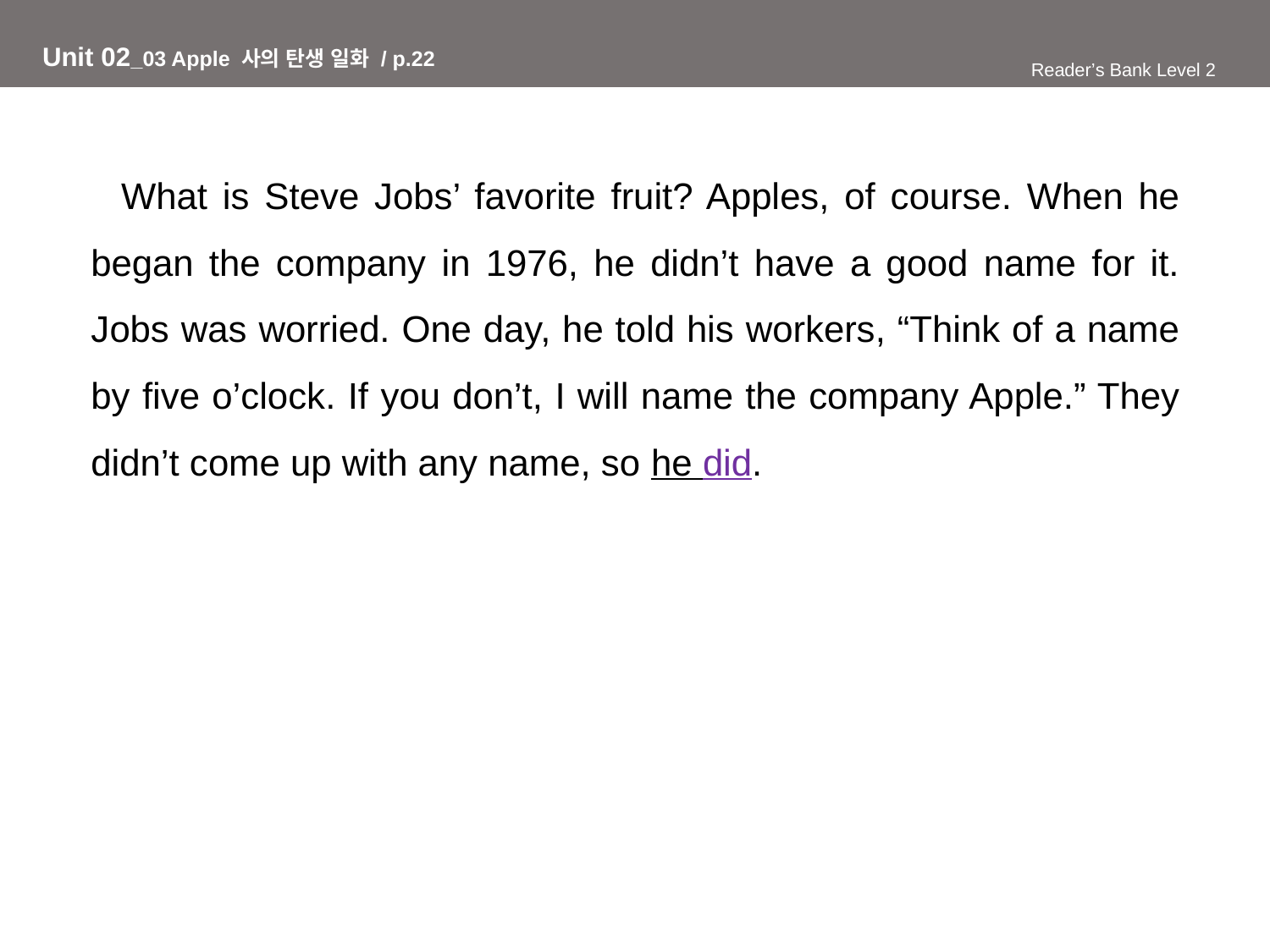

Unit 02_03 Apple 사의 탄생 일화 / p.22
Reader’s Bank Level 2

  What is Steve Jobs’ favorite fruit? Apples, of course. When he began the company in 1976, he didn’t have a good name for it. Jobs was worried. One day, he told his workers, “Think of a name by five o’clock. If you don’t, I will name the company Apple.” They didn’t come up with any name, so he did.
Reader’s Bank Level 1